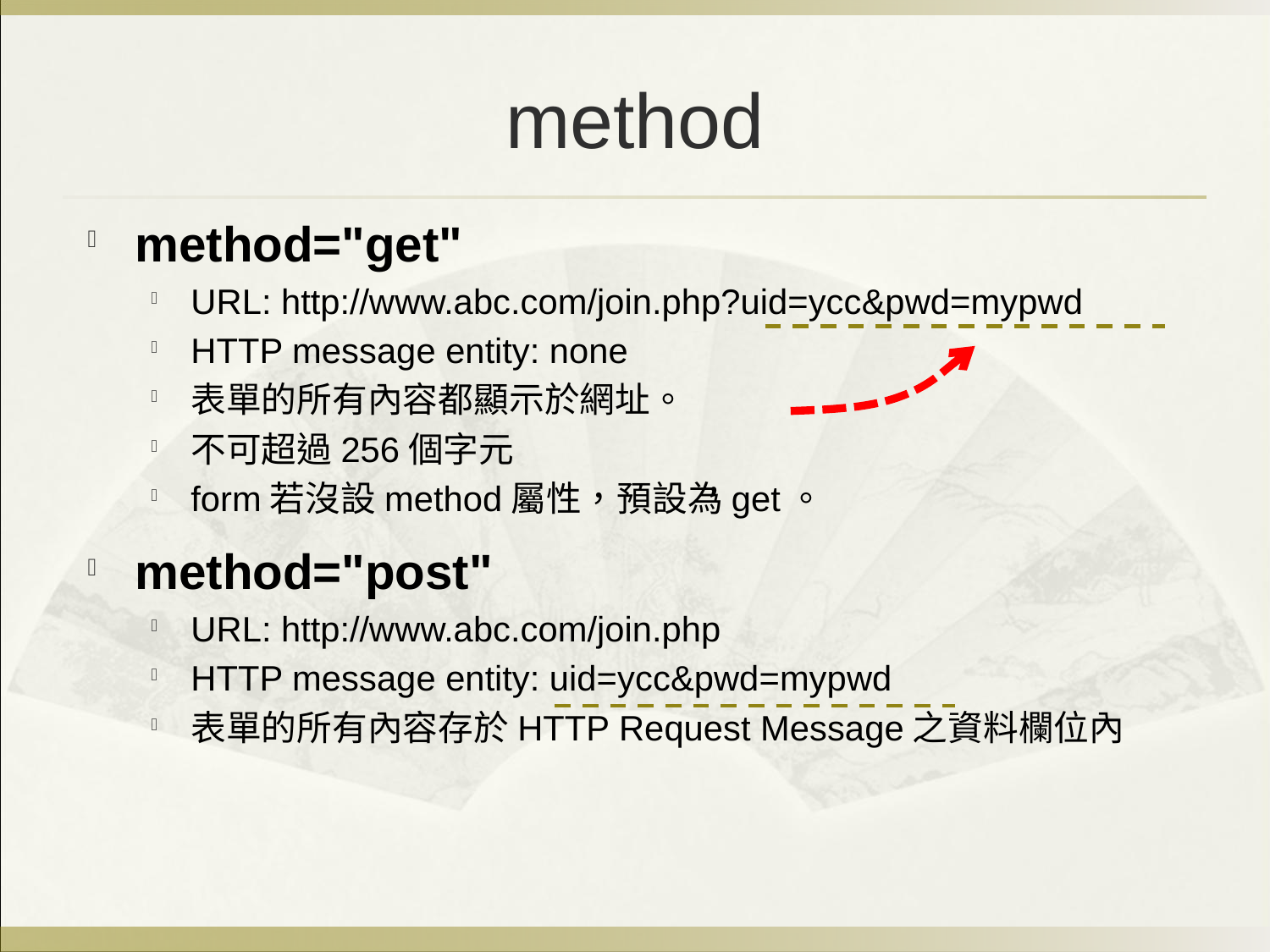

# method
method="get"
URL: http://www.abc.com/join.php?uid=ycc&pwd=mypwd
HTTP message entity: none
表單的所有內容都顯示於網址。
不可超過256個字元
form若沒設method屬性，預設為get。
method="post"
URL: http://www.abc.com/join.php
HTTP message entity: uid=ycc&pwd=mypwd
表單的所有內容存於HTTP Request Message之資料欄位內

，